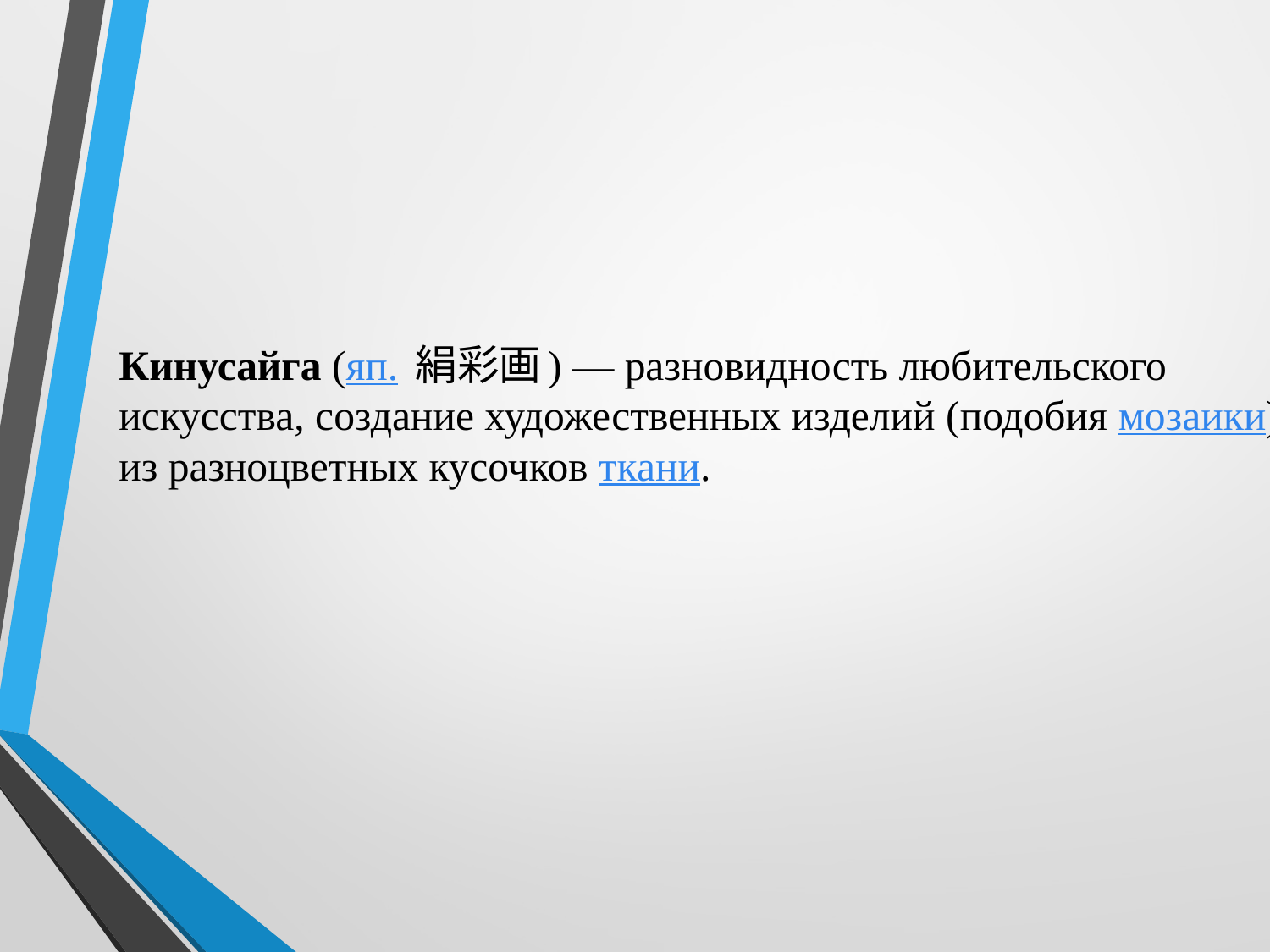

# Кинусайга (яп. 絹彩画) — разновидность любительского искусства, создание художественных изделий (подобия мозаики) из разноцветных кусочков ткани.